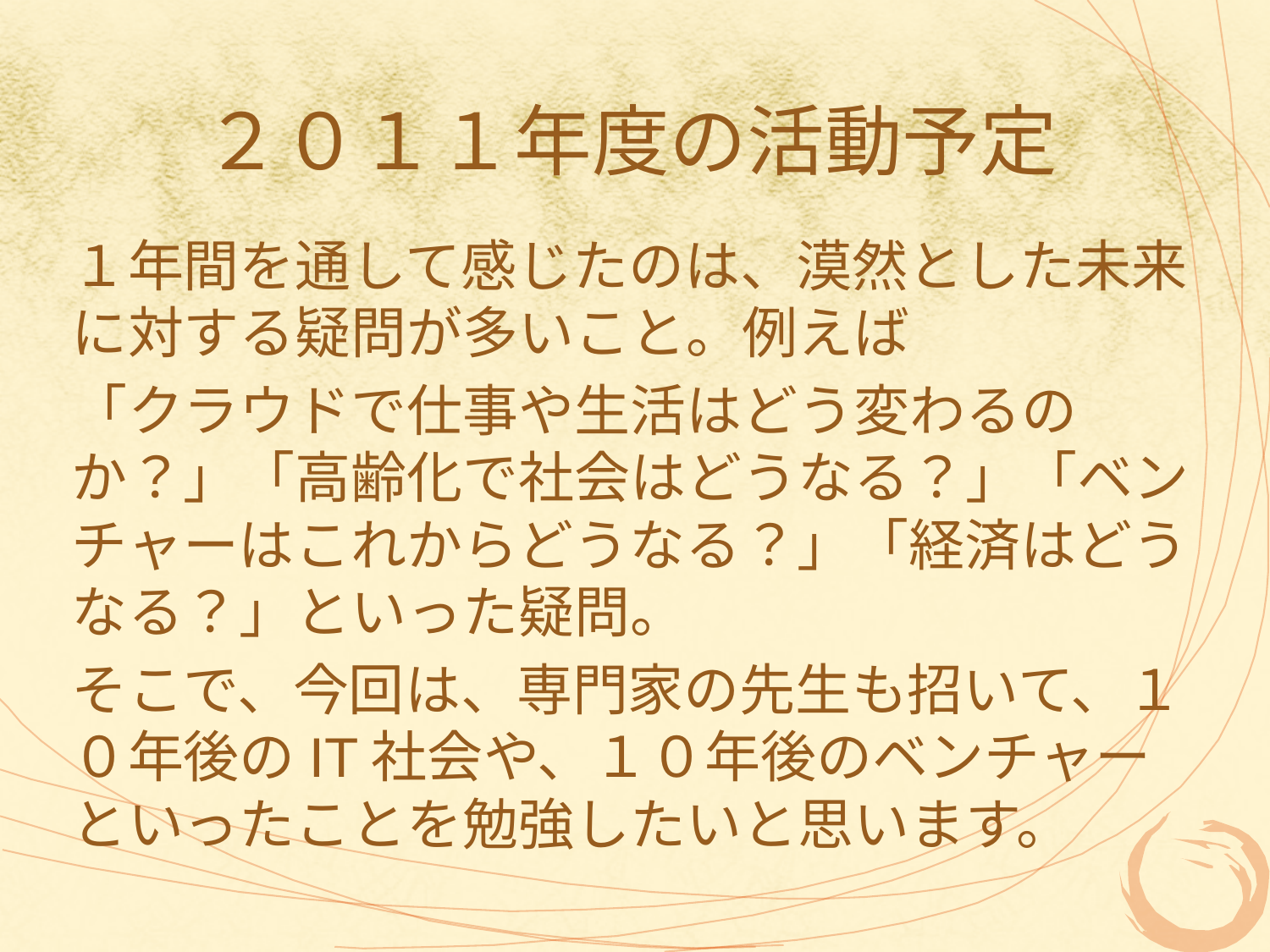

# ２０１１年度の活動予定
１年間を通して感じたのは、漠然とした未来に対する疑問が多いこと。例えば
「クラウドで仕事や生活はどう変わるのか？」「高齢化で社会はどうなる？」「ベンチャーはこれからどうなる？」「経済はどうなる？」といった疑問。
そこで、今回は、専門家の先生も招いて、１０年後のIT社会や、１０年後のベンチャーといったことを勉強したいと思います。